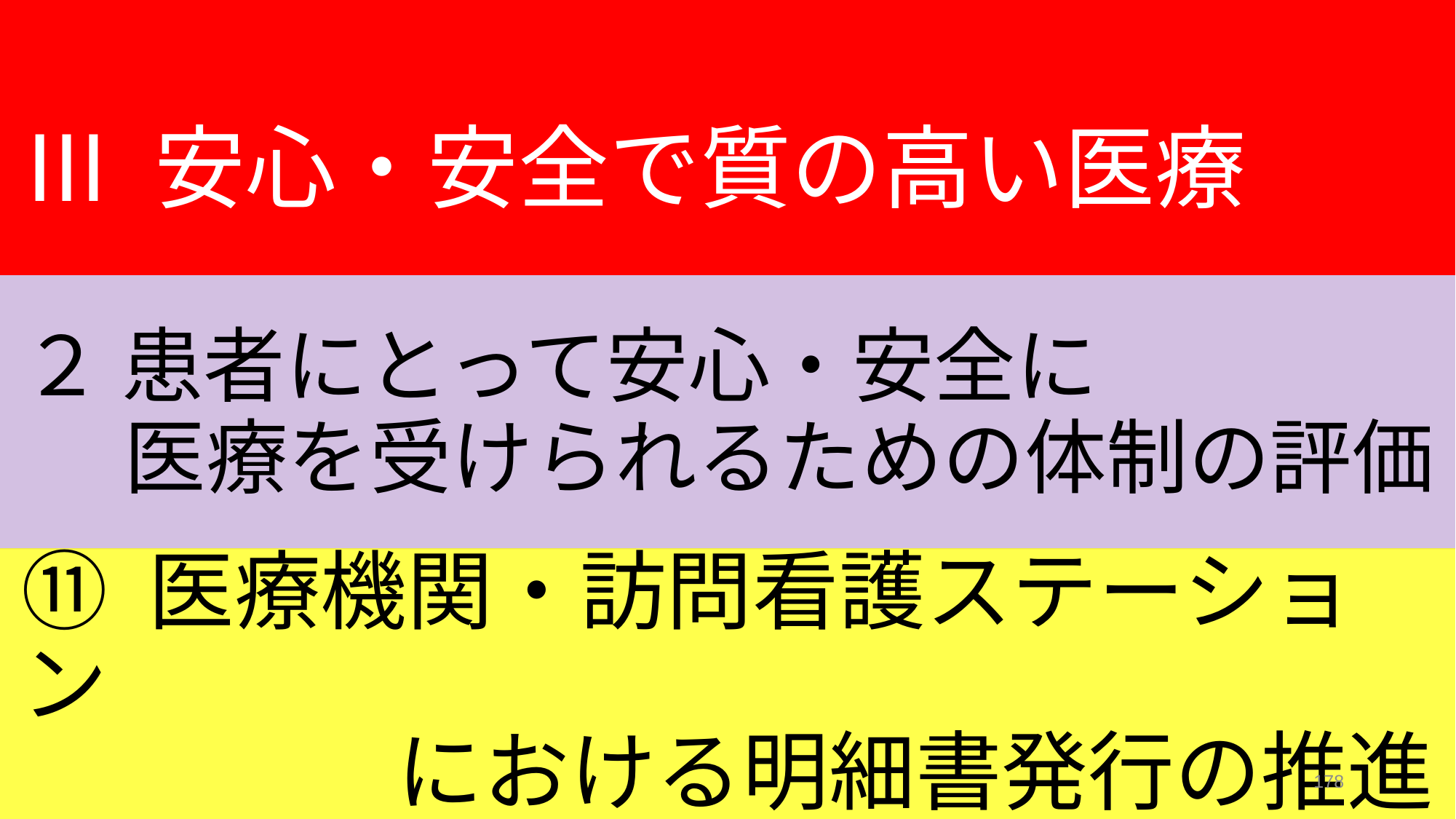

Ⅲ 安心・安全で質の高い医療
２ 患者にとって安心・安全に
医療を受けられるための体制の評価
⑪ 医療機関・訪問看護ステーション
における明細書発行の推進
178